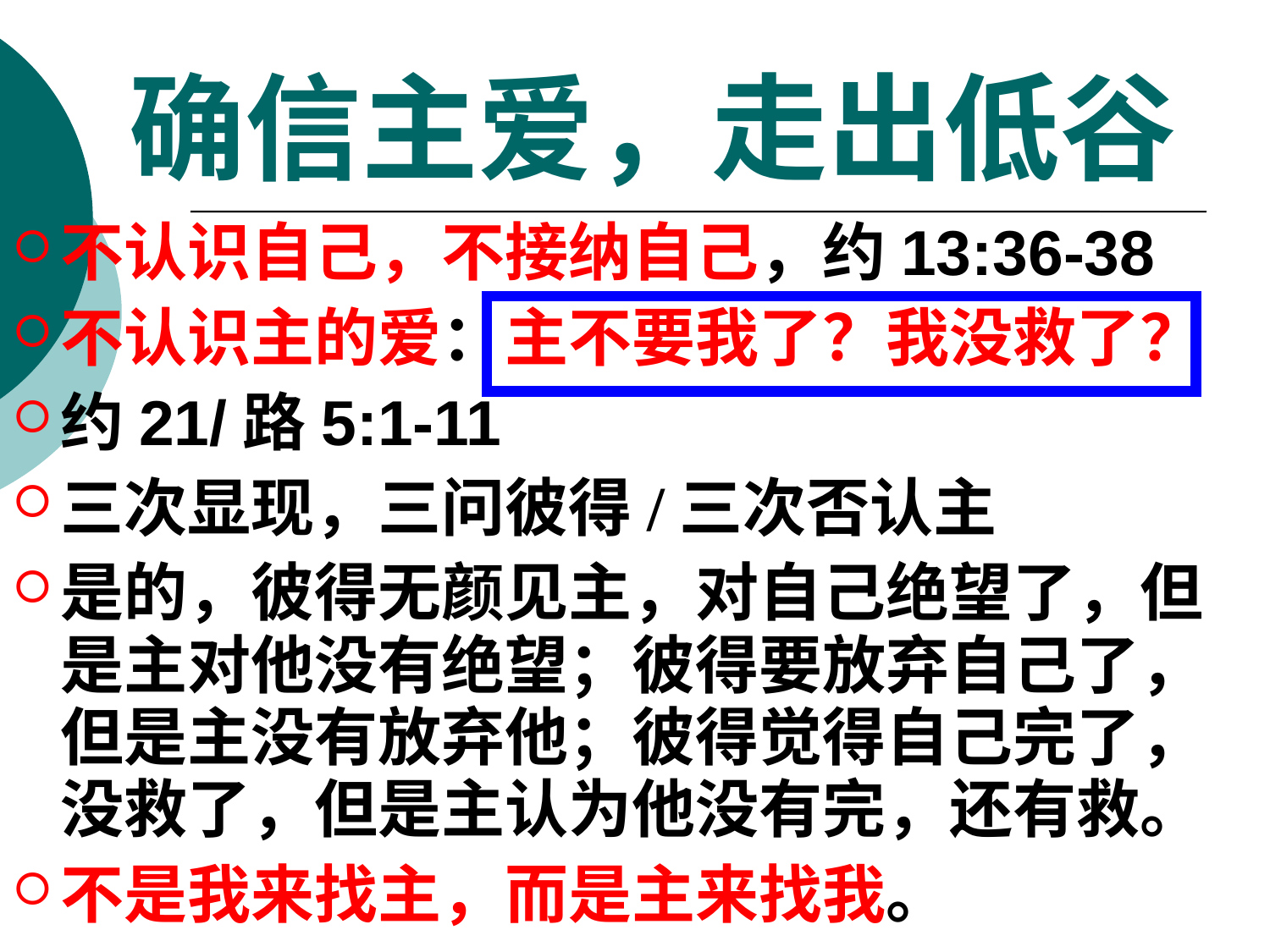

# 确信主爱，走出低谷
不认识自己，不接纳自己，约13:36-38
不认识主的爱：主不要我了？我没救了？
约21/路5:1-11
三次显现，三问彼得/三次否认主
是的，彼得无颜见主，对自己绝望了，但是主对他没有绝望；彼得要放弃自己了，但是主没有放弃他；彼得觉得自己完了，没救了，但是主认为他没有完，还有救。
不是我来找主，而是主来找我。